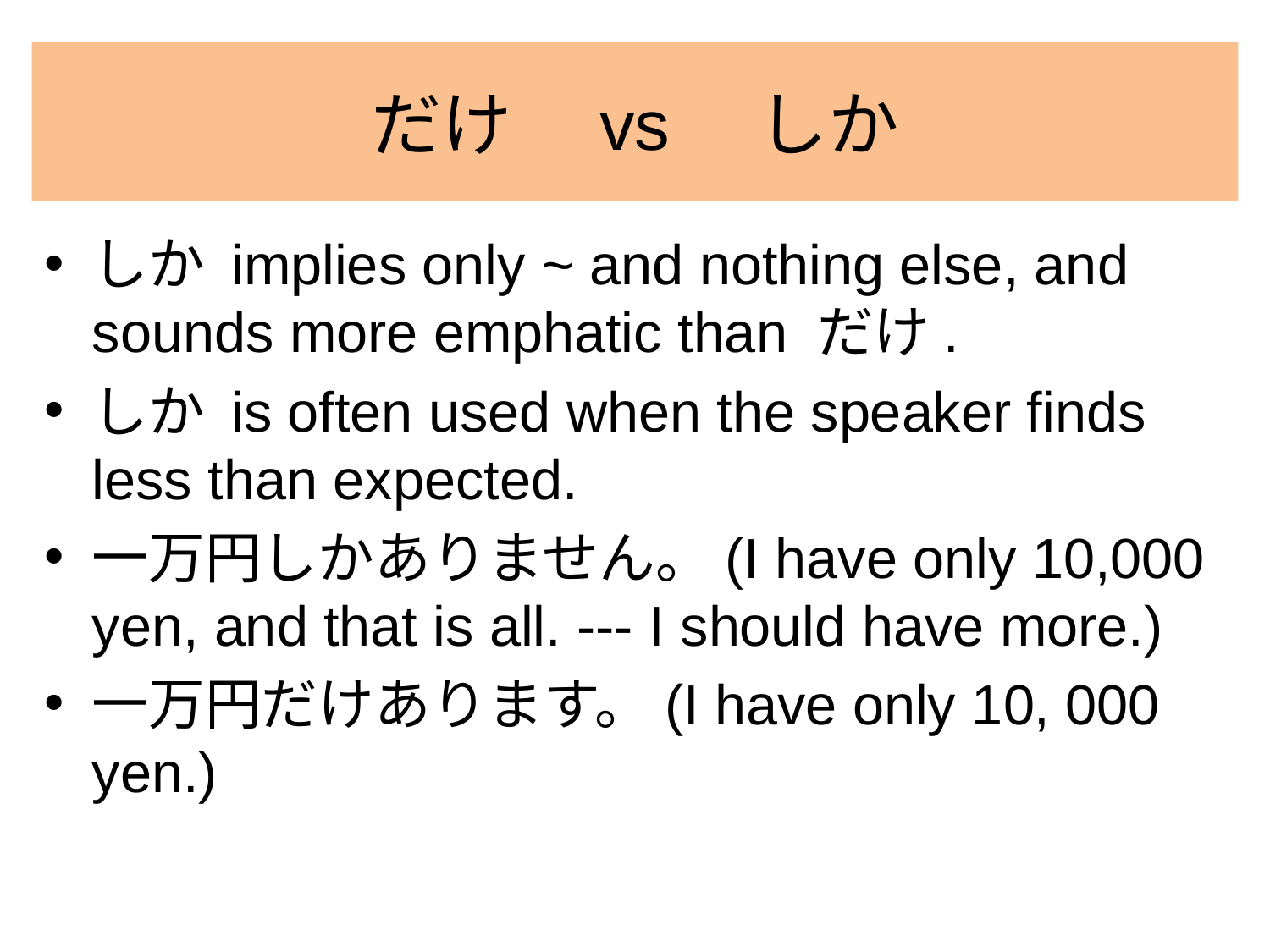

# だけ　vs　しか
しか implies only ~ and nothing else, and sounds more emphatic than だけ.
しか is often used when the speaker finds less than expected.
一万円しかありません。(I have only 10,000 yen, and that is all. --- I should have more.)
一万円だけあります。(I have only 10, 000 yen.)